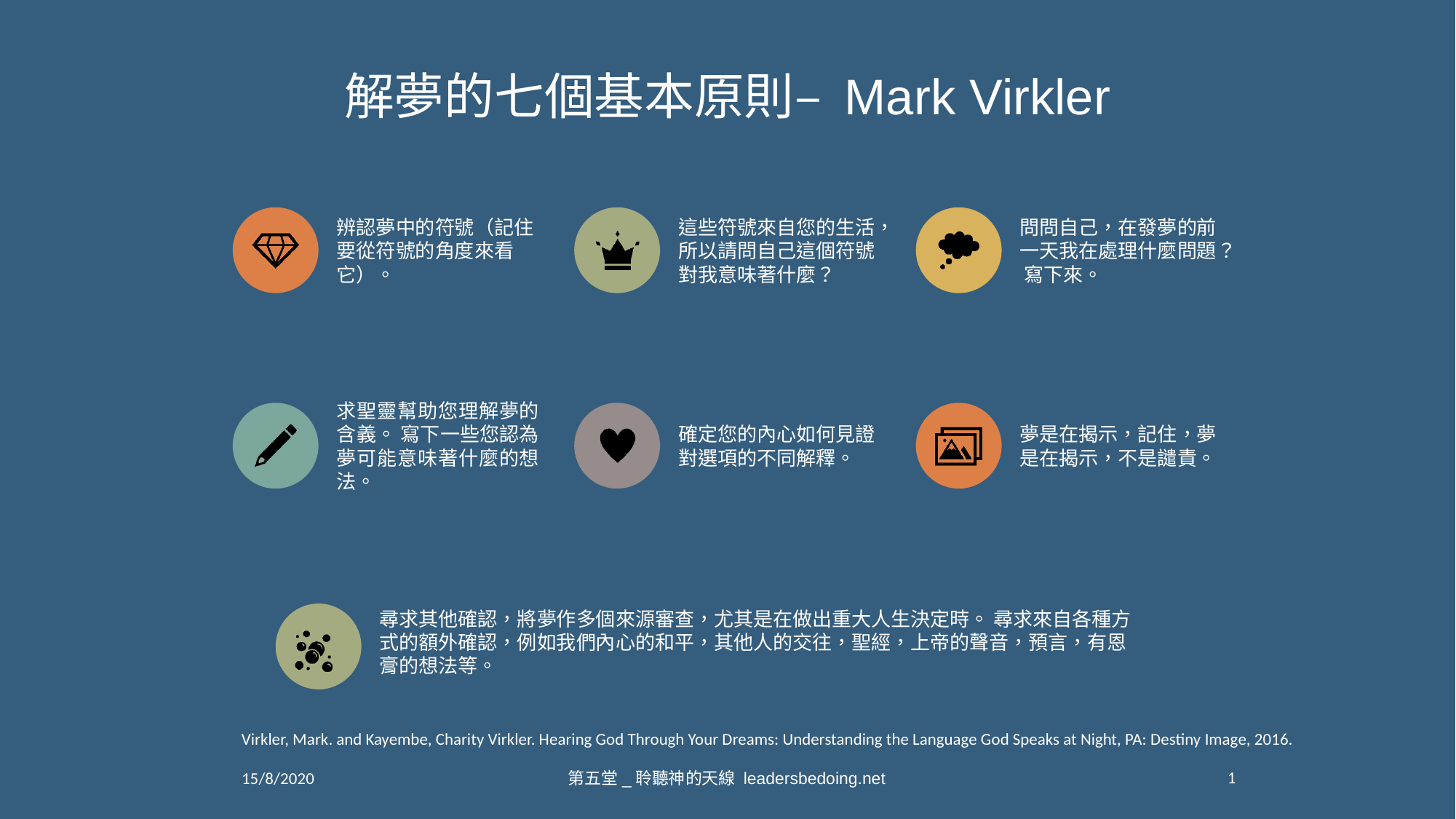

# 解夢的七個基本原則– Mark Virkler
辨認夢中的符號（記住要從符號的角度來看它）。
這些符號來自您的生活，所以請問自己這個符號對我意味著什麼？
問問自己，在發夢的前一天我在處理什麼問題？ 寫下來。
求聖靈幫助您理解夢的含義。 寫下一些您認為夢可能意味著什麼的想法。
確定您的內心如何見證對選項的不同解釋。
夢是在揭示，記住，夢是在揭示，不是譴責。
尋求其他確認，將夢作多個來源審查，尤其是在做出重大人生決定時。 尋求來自各種方式的額外確認，例如我們內心的和平，其他人的交往，聖經，上帝的聲音，預言，有恩膏的想法等。
Virkler, Mark. and Kayembe, Charity Virkler. Hearing God Through Your Dreams: Understanding the Language God Speaks at Night, PA: Destiny Image, 2016.
1
15/8/2020
第五堂_聆聽神的天線 leadersbedoing.net